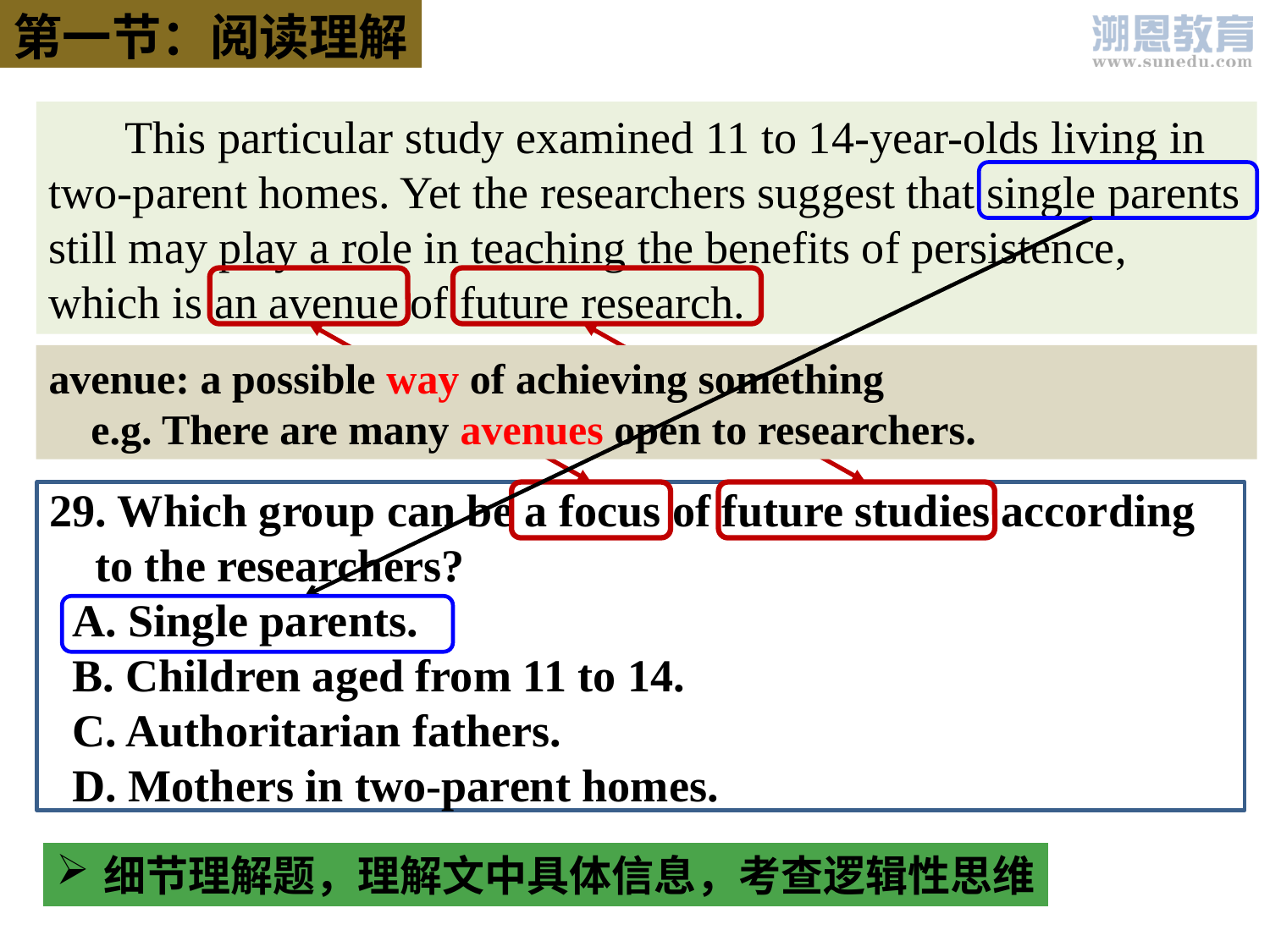

第一节：阅读理解
      This particular study examined 11 to 14-year-olds living in two-parent homes. Yet the researchers suggest that single parents still may play a role in teaching the benefits of persistence, which is an avenue of future research.

avenue: a possible way of achieving something
    e.g. There are many avenues open to researchers.
29. Which group can be a focus of future studies according
    to the researchers?
  A. Single parents.
  B. Children aged from 11 to 14.
  C. Authoritarian fathers.
  D. Mothers in two-parent homes.

细节理解题，理解文中具体信息，考查逻辑性思维